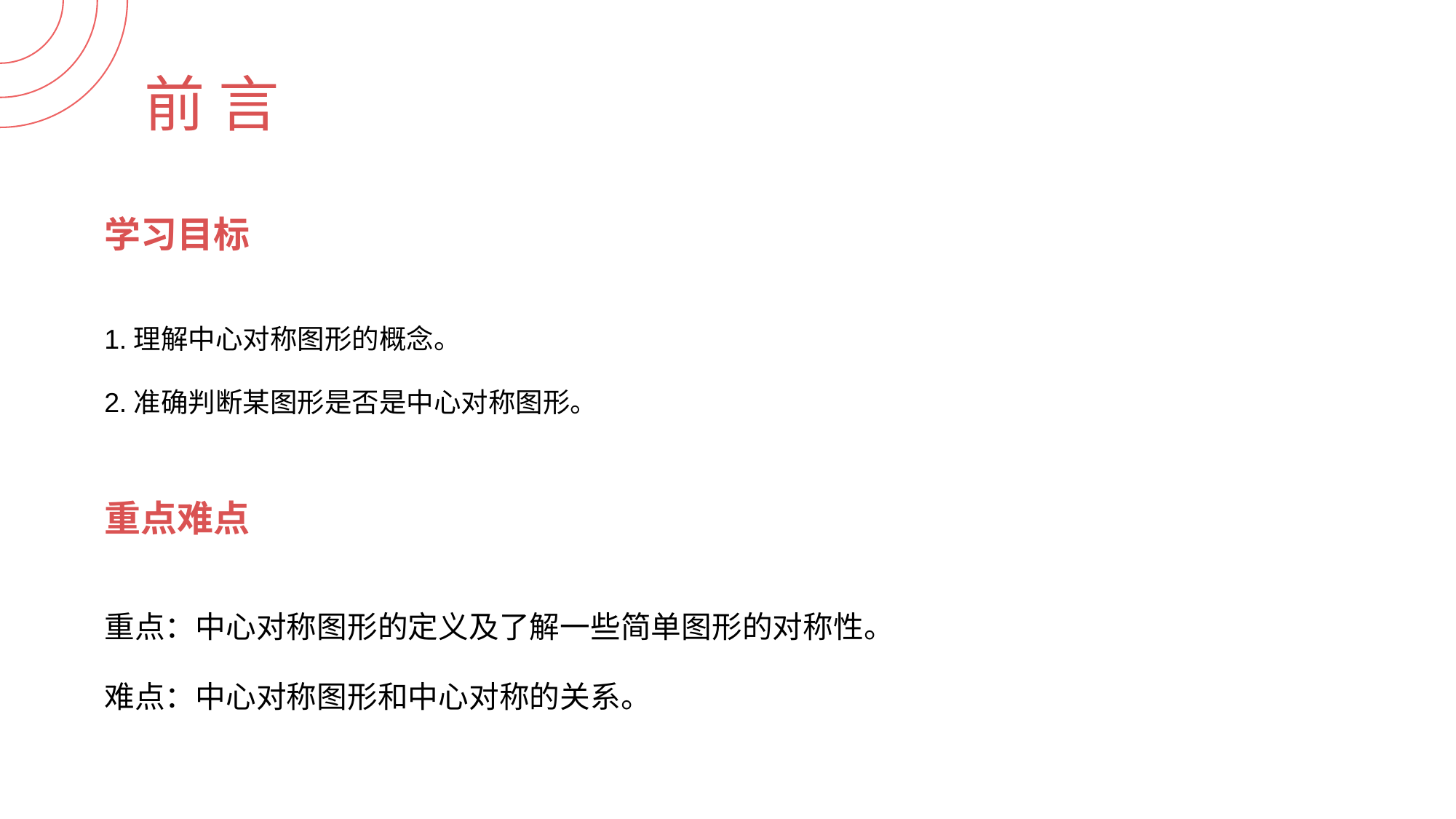

前 言
学习目标
1.理解中心对称图形的概念。
2.准确判断某图形是否是中心对称图形。
重点难点
重点：中心对称图形的定义及了解一些简单图形的对称性。
难点：中心对称图形和中心对称的关系。